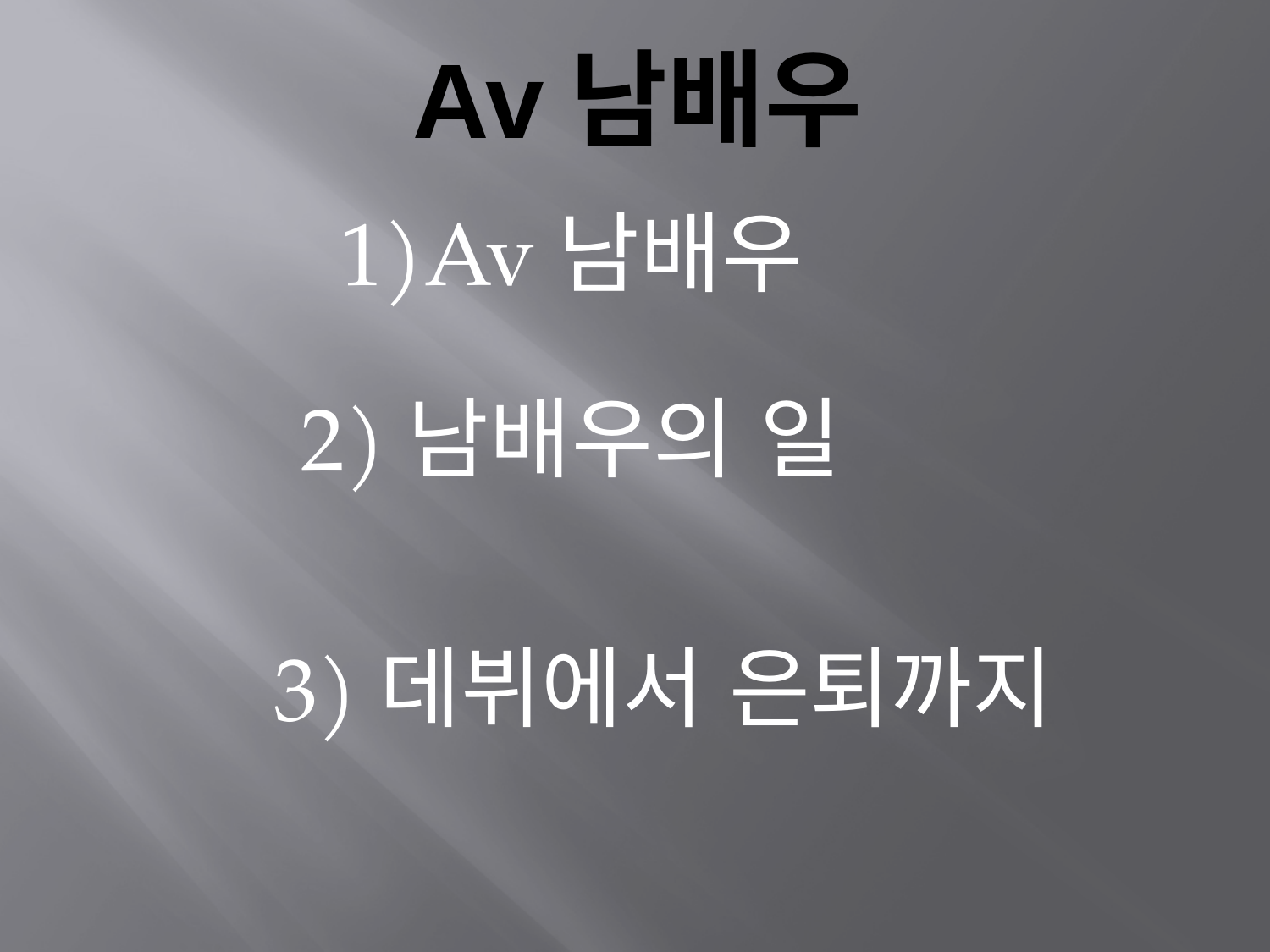

# Av남배우
1)Av남배우
2)남배우의 일

           3)데뷔에서 은퇴까지